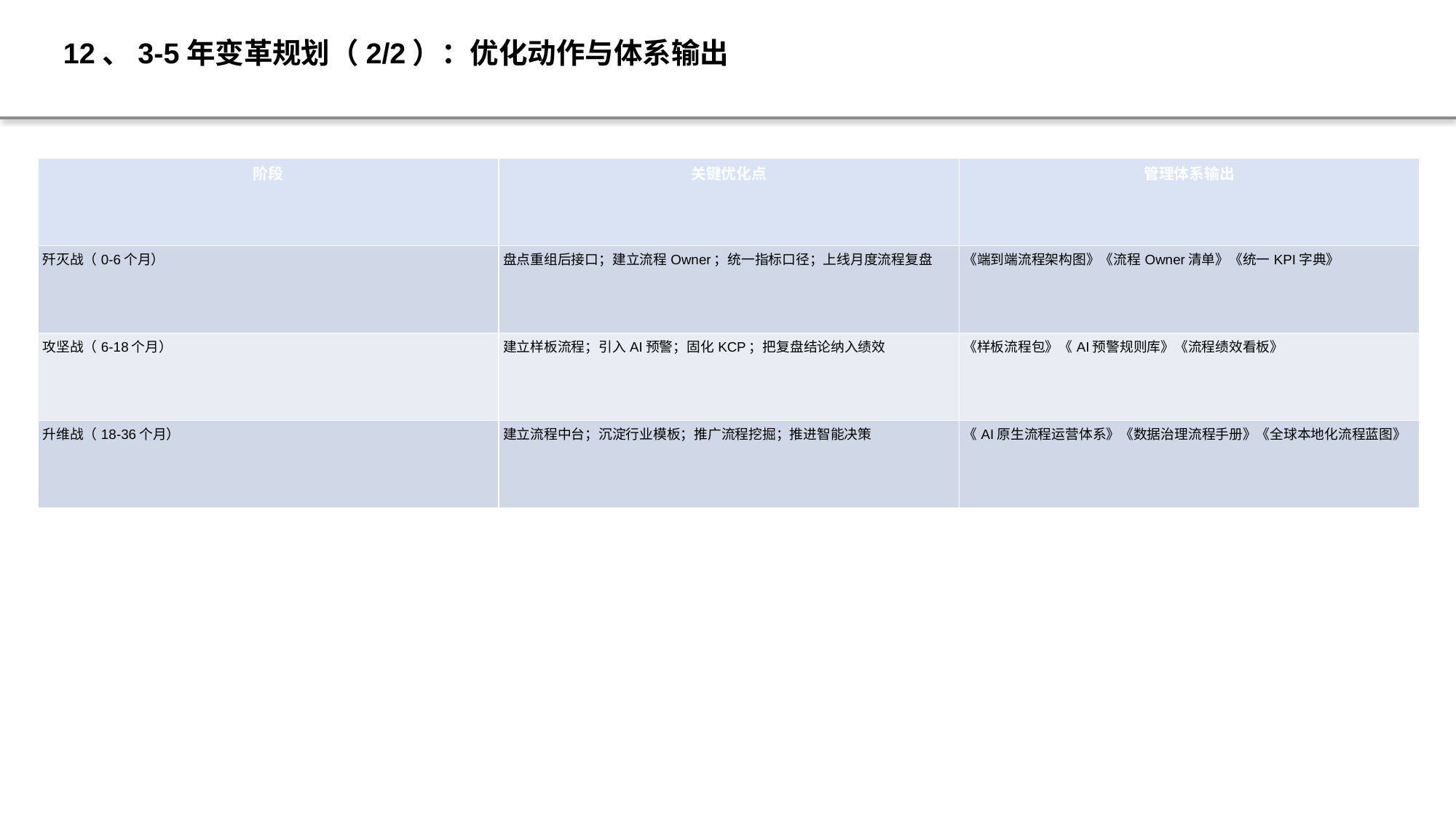

12、3-5年变革规划（2/2）：优化动作与体系输出
| 阶段 | 关键优化点 | 管理体系输出 |
| --- | --- | --- |
| 歼灭战（0-6个月） | 盘点重组后接口；建立流程Owner；统一指标口径；上线月度流程复盘 | 《端到端流程架构图》《流程Owner清单》《统一KPI字典》 |
| 攻坚战（6-18个月） | 建立样板流程；引入AI预警；固化KCP；把复盘结论纳入绩效 | 《样板流程包》《AI预警规则库》《流程绩效看板》 |
| 升维战（18-36个月） | 建立流程中台；沉淀行业模板；推广流程挖掘；推进智能决策 | 《AI原生流程运营体系》《数据治理流程手册》《全球本地化流程蓝图》 |